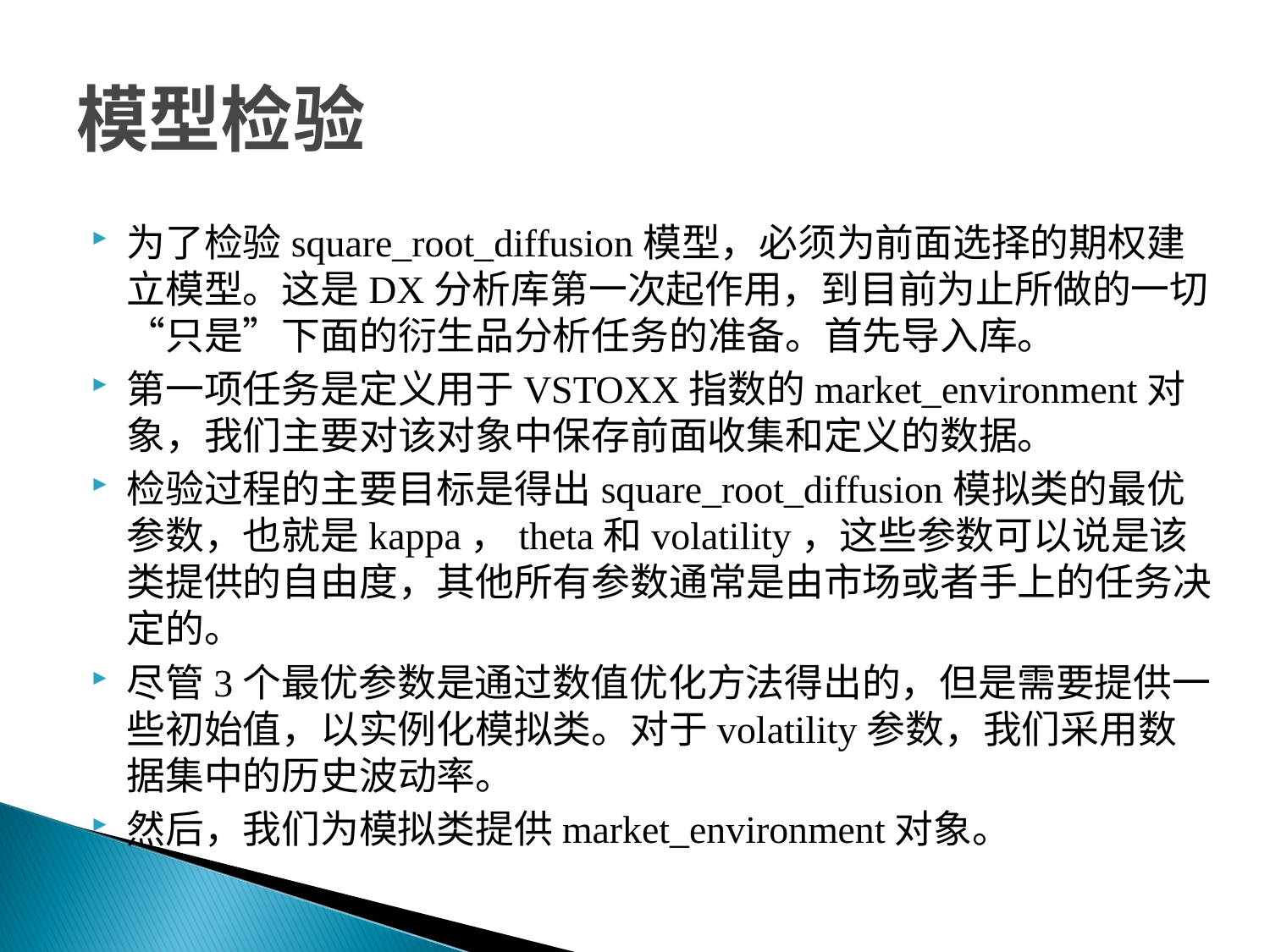

# 模型检验
为了检验square_root_diffusion模型，必须为前面选择的期权建立模型。这是DX分析库第一次起作用，到目前为止所做的一切“只是”下面的衍生品分析任务的准备。首先导入库。
第一项任务是定义用于VSTOXX指数的market_environment对象，我们主要对该对象中保存前面收集和定义的数据。
检验过程的主要目标是得出square_root_diffusion模拟类的最优参数，也就是kappa，theta和volatility，这些参数可以说是该类提供的自由度，其他所有参数通常是由市场或者手上的任务决定的。
尽管3个最优参数是通过数值优化方法得出的，但是需要提供一些初始值，以实例化模拟类。对于volatility参数，我们采用数据集中的历史波动率。
然后，我们为模拟类提供market_environment对象。